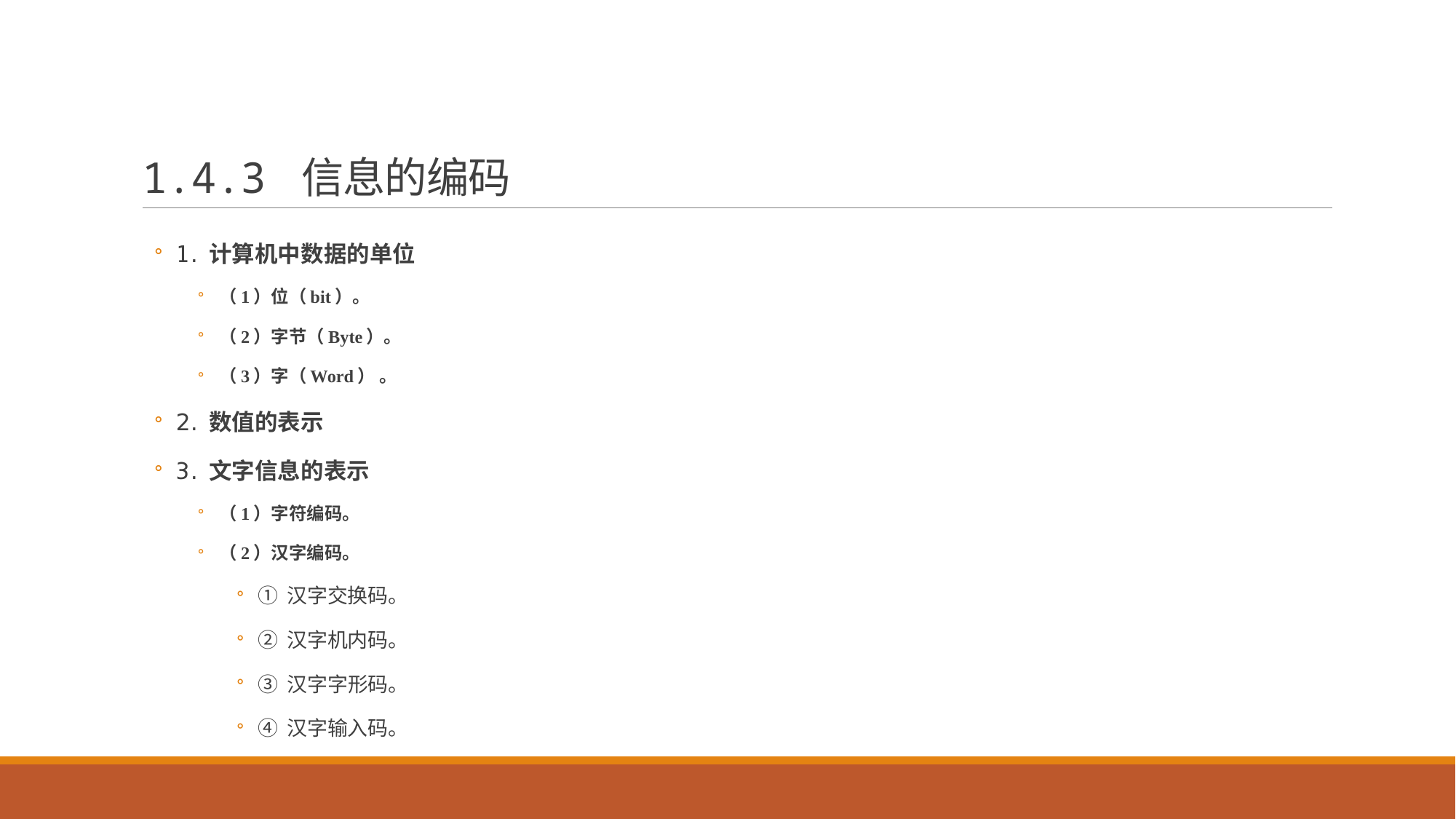

# 1.4.3 信息的编码
1. 计算机中数据的单位
（1）位（bit）。
（2）字节（Byte）。
（3）字（Word） 。
2. 数值的表示
3. 文字信息的表示
（1）字符编码。
（2）汉字编码。
① 汉字交换码。
② 汉字机内码。
③ 汉字字形码。
④ 汉字输入码。